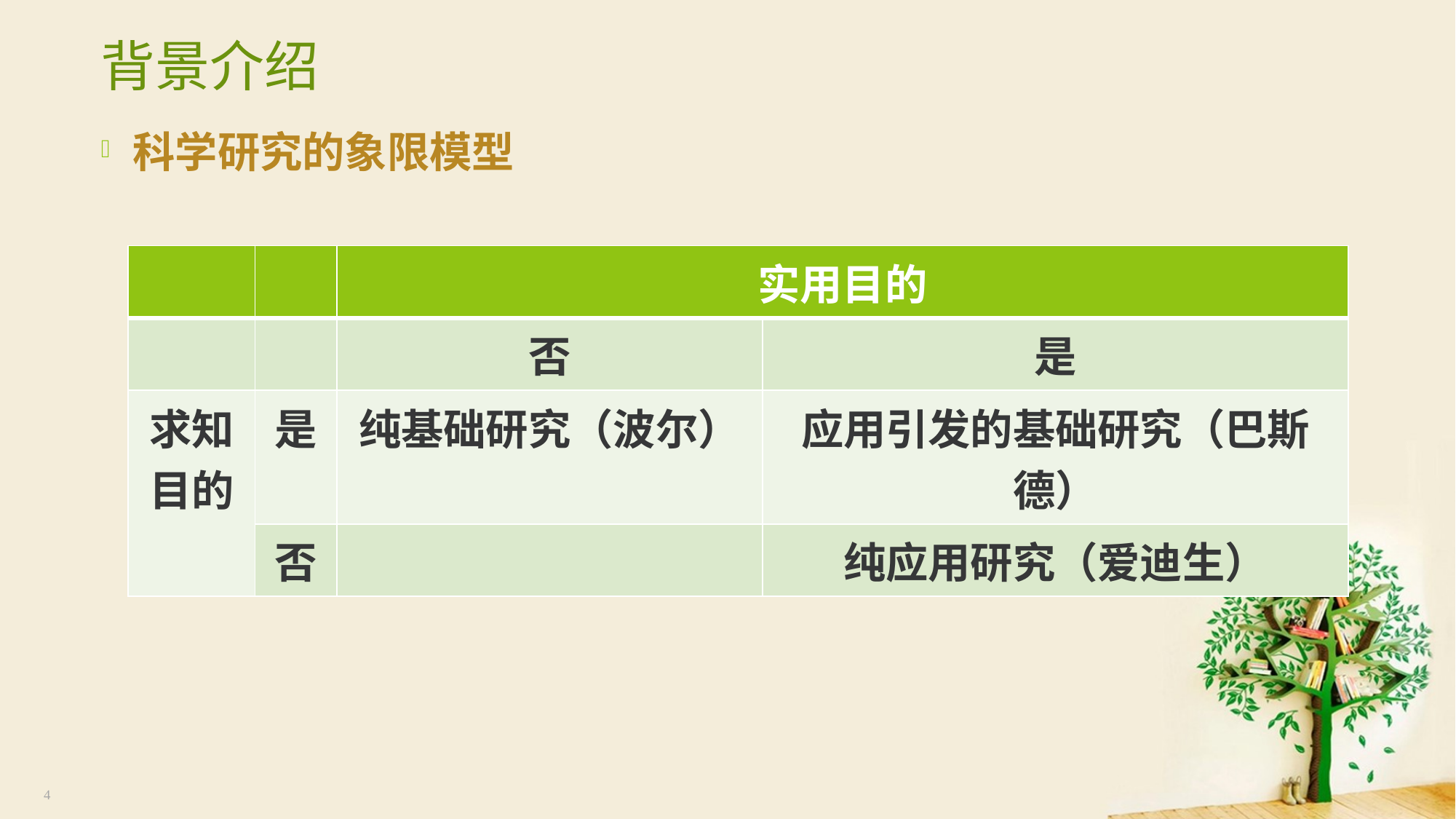

# 背景介绍
科学研究的象限模型
|  |  | 实用目的 |  |
| --- | --- | --- | --- |
|  |  | 否 | 是 |
| 求知目的 | 是 | 纯基础研究（波尔） | 应用引发的基础研究（巴斯德） |
|  | 否 |  | 纯应用研究（爱迪生） |
4